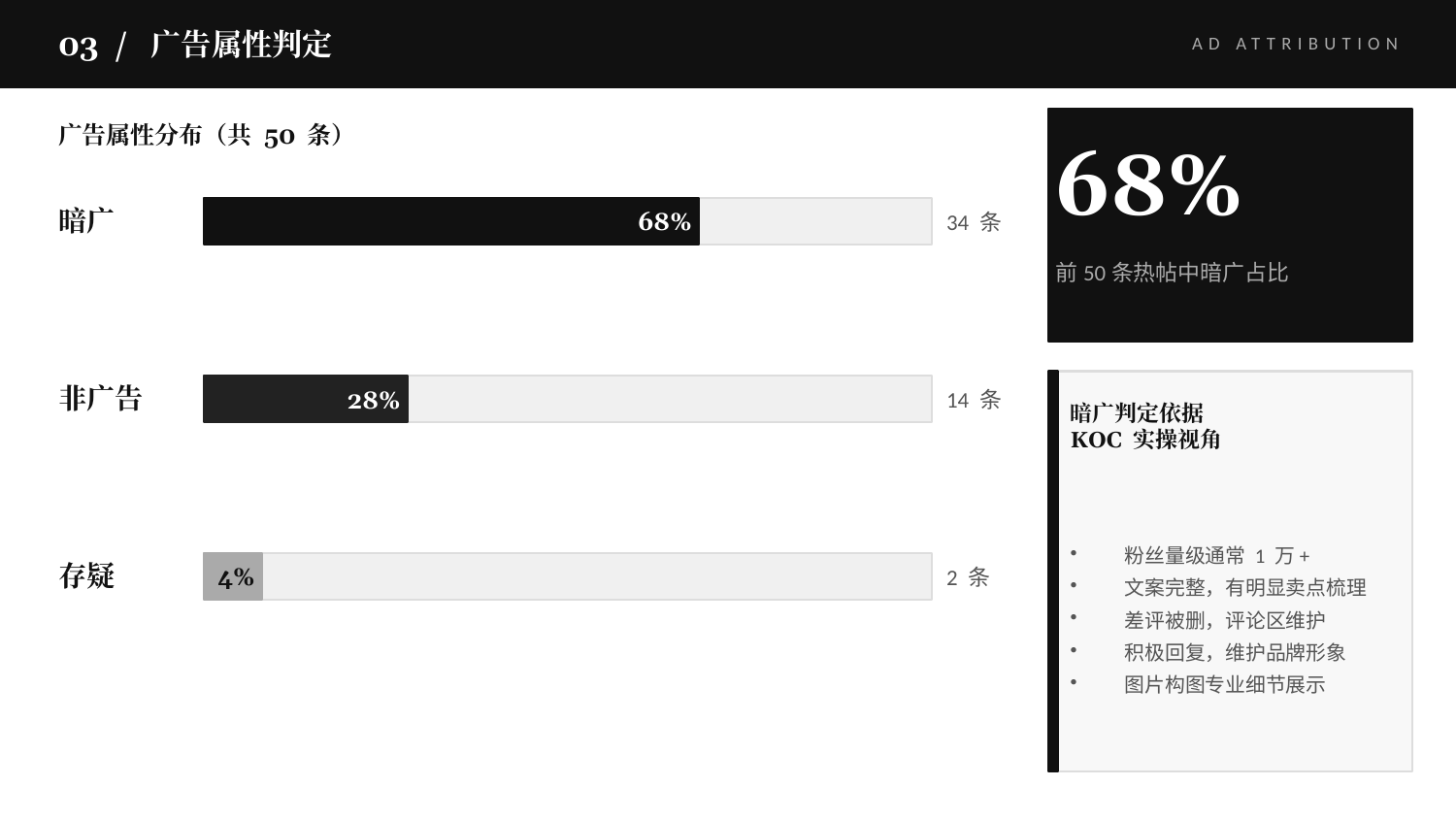

03  /  广告属性判定
AD ATTRIBUTION
广告属性分布（共 50 条）

68%
暗广

68%
34 条
前50条热帖中暗广占比
非广告

28%
14 条
暗广判定依据
KOC 实操视角
粉丝量级通常 1 万+
文案完整，有明显卖点梳理
差评被删，评论区维护
积极回复，维护品牌形象
图片构图专业细节展示
存疑

4%
2 条